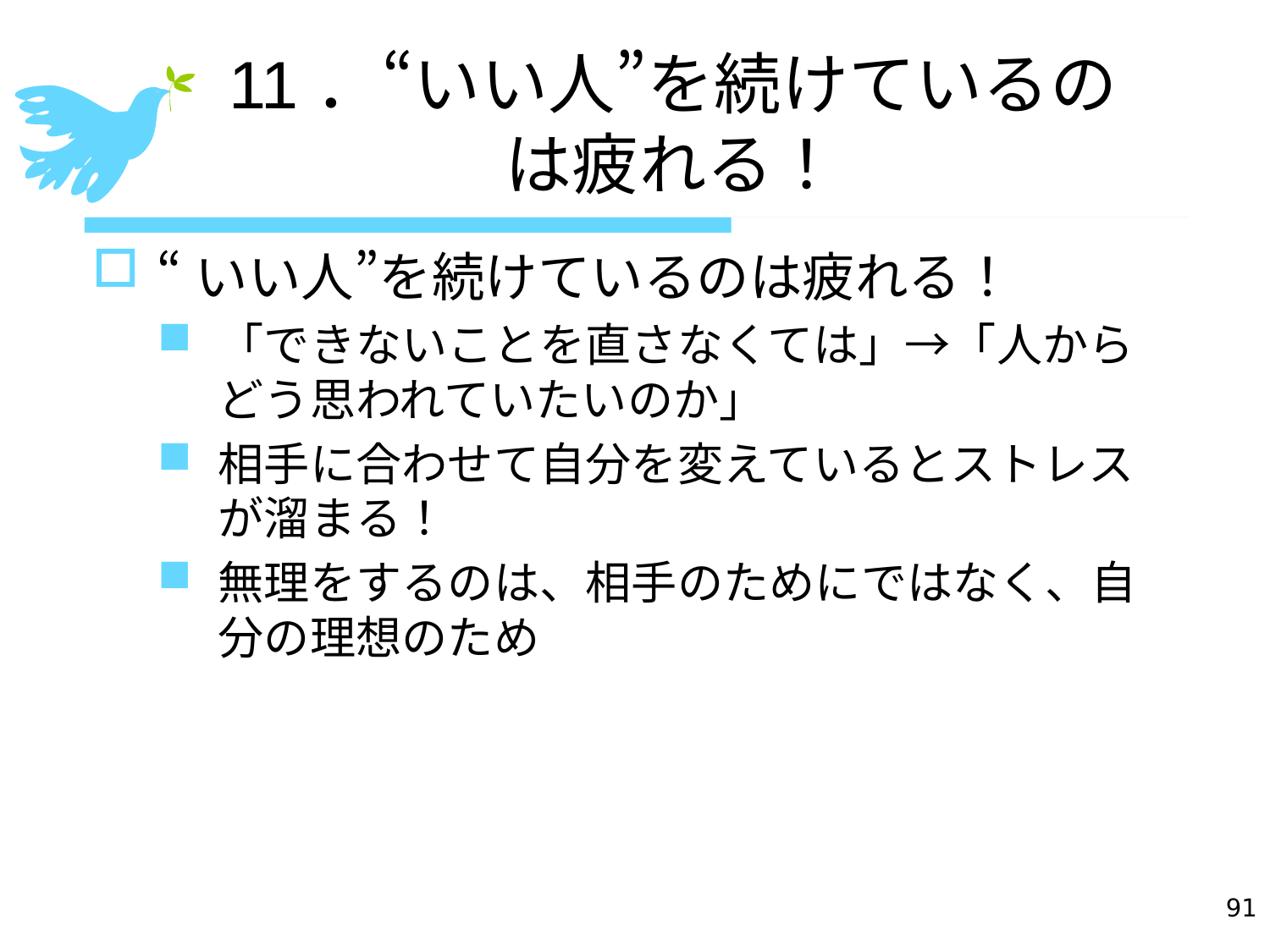

# 11．“いい人”を続けているのは疲れる！
“いい人”を続けているのは疲れる！
「できないことを直さなくては」→「人からどう思われていたいのか」
相手に合わせて自分を変えているとストレスが溜まる！
無理をするのは、相手のためにではなく、自分の理想のため

91